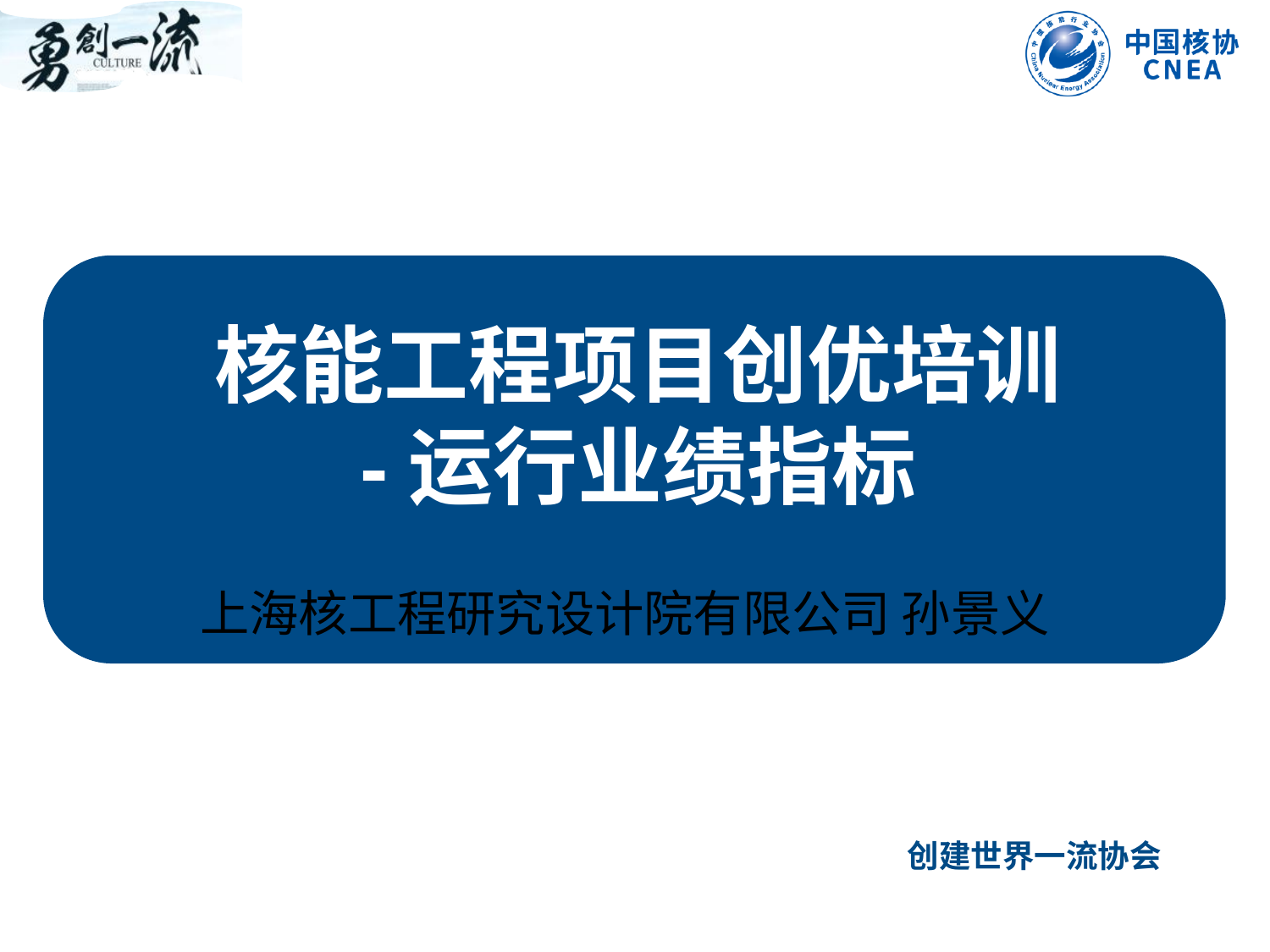

核能工程项目创优培训
-运行业绩指标
上海核工程研究设计院有限公司 孙景义